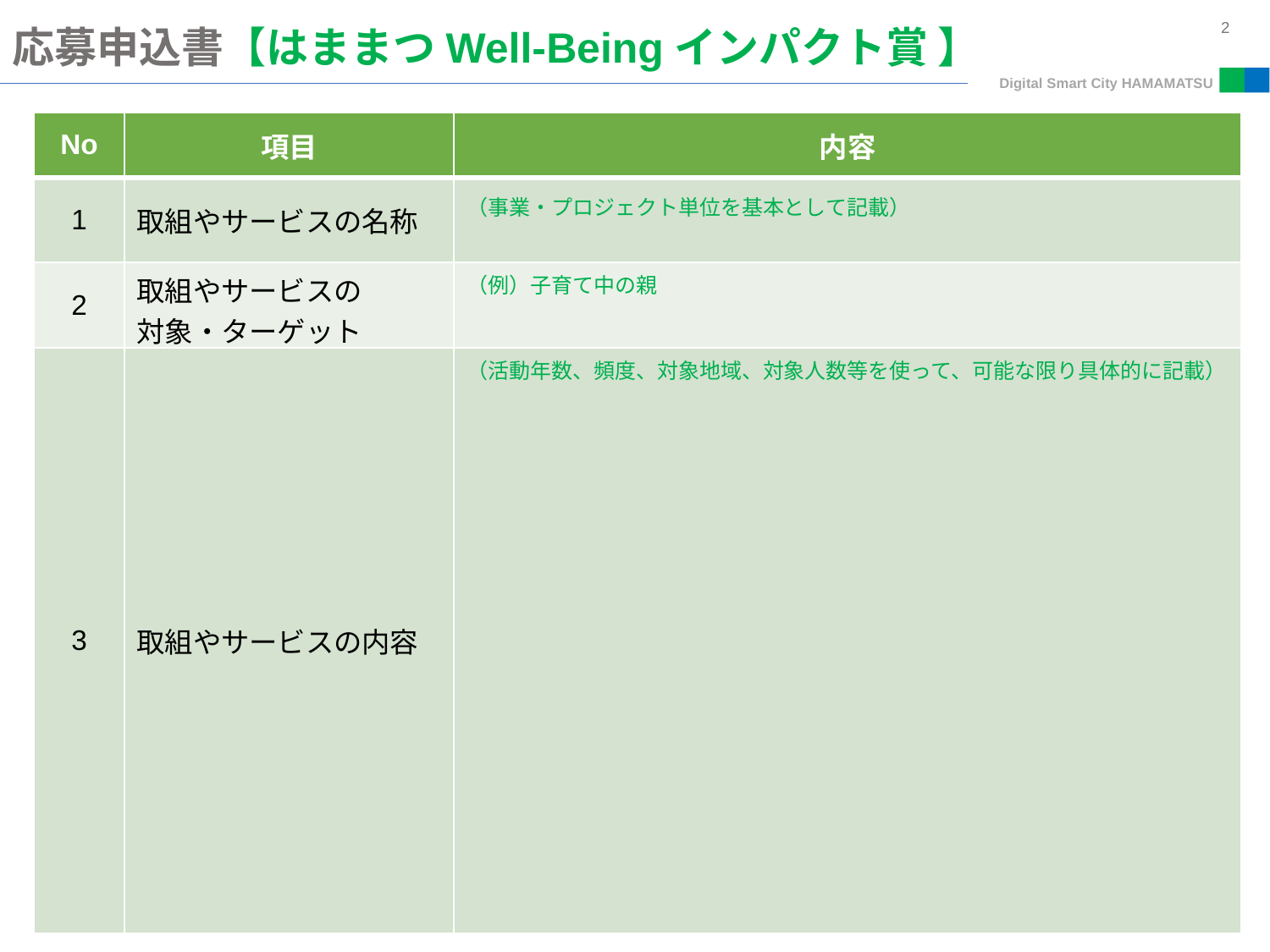

応募申込書【はままつWell-Beingインパクト賞 】
| No | 項目 | 内容 |
| --- | --- | --- |
| 1 | 取組やサービスの名称 | （事業・プロジェクト単位を基本として記載） |
| 2 | 取組やサービスの 対象・ターゲット | （例）子育て中の親 |
| 3 | 取組やサービスの内容 | （活動年数、頻度、対象地域、対象人数等を使って、可能な限り具体的に記載） |